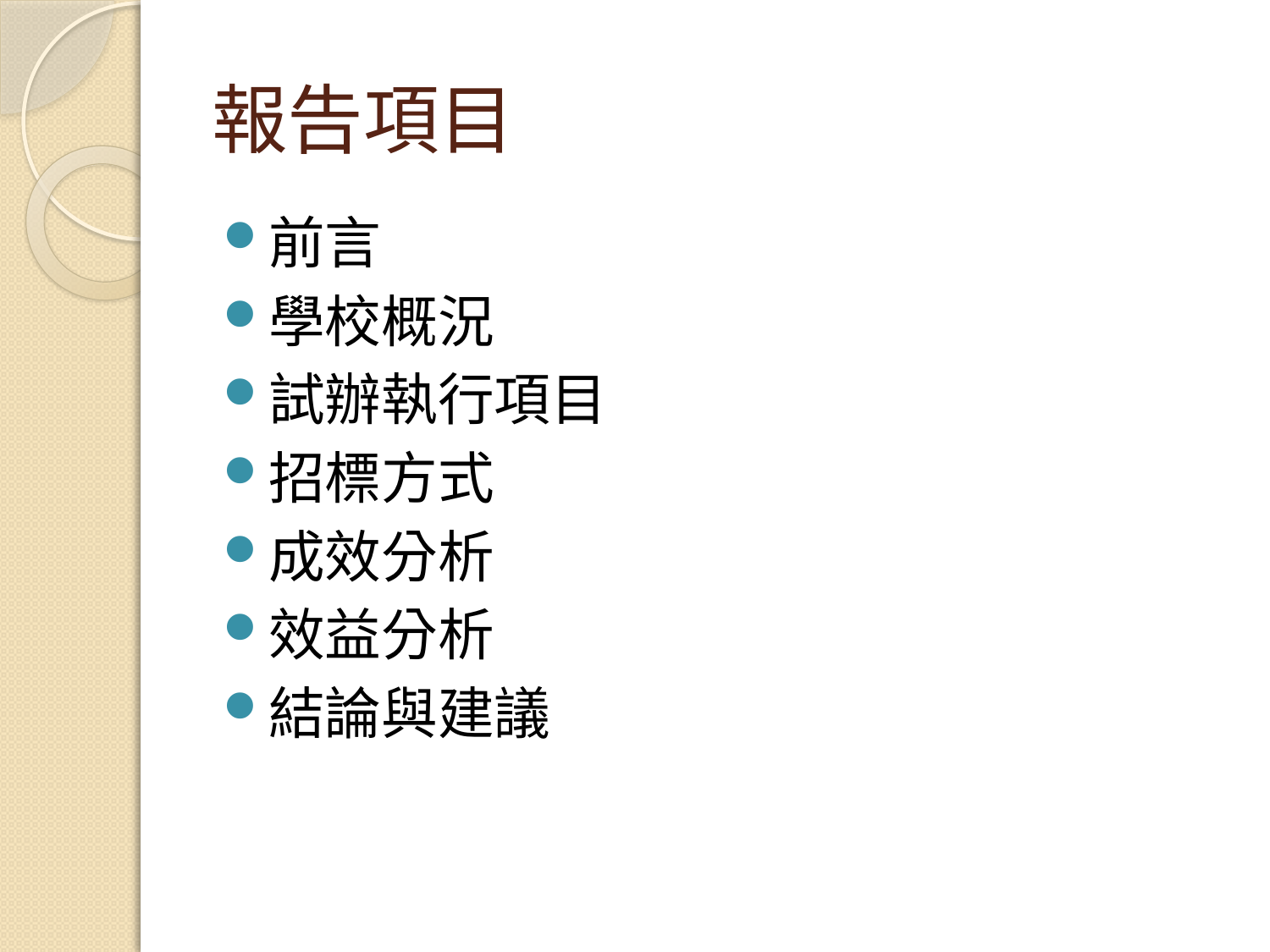

# 報告項目
前言
學校概況
試辦執行項目
招標方式
成效分析
效益分析
結論與建議